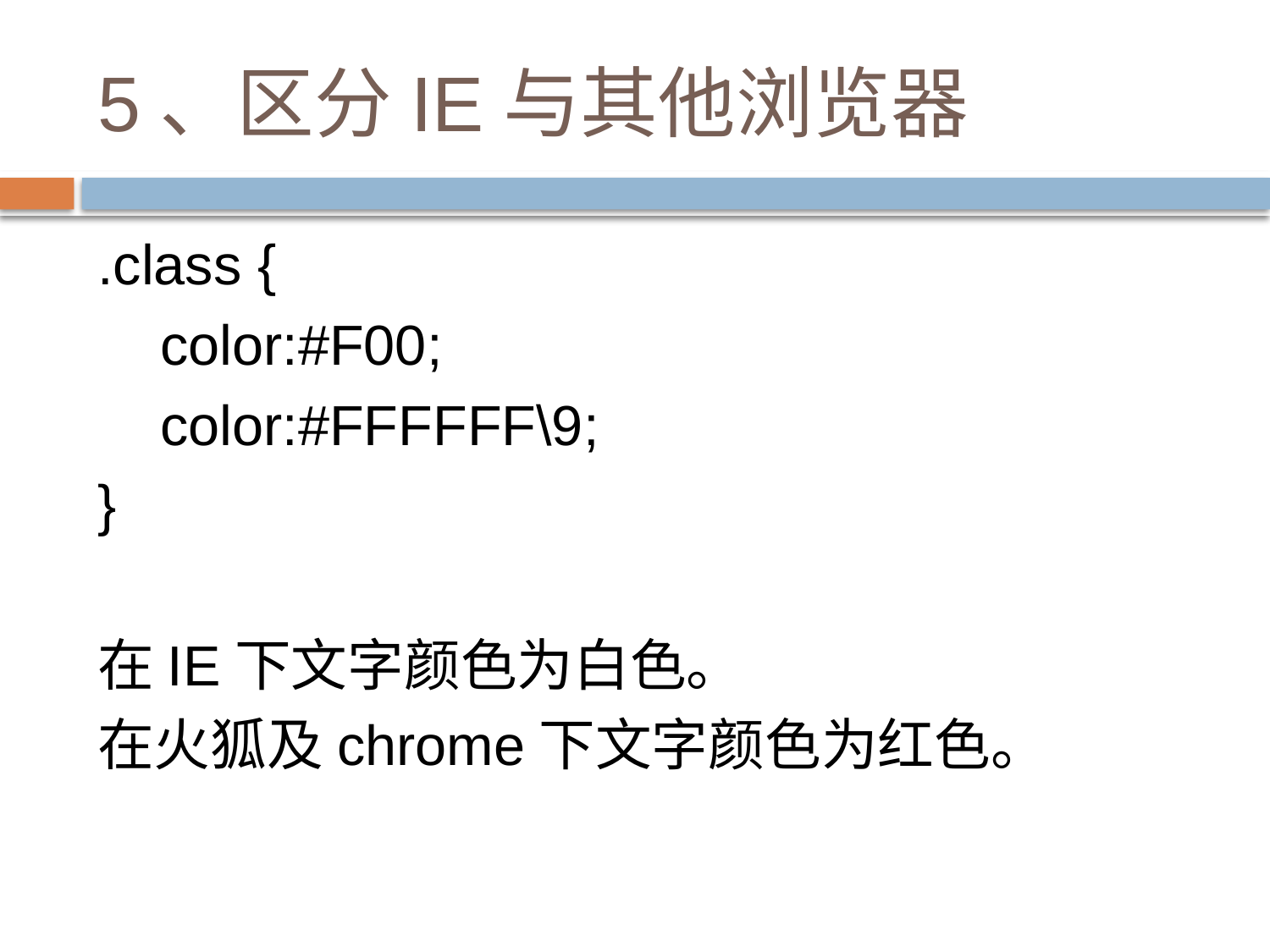

# 5、区分IE与其他浏览器
.class {
    color:#F00;
    color:#FFFFFF\9;
}

在IE下文字颜色为白色。
在火狐及chrome下文字颜色为红色。